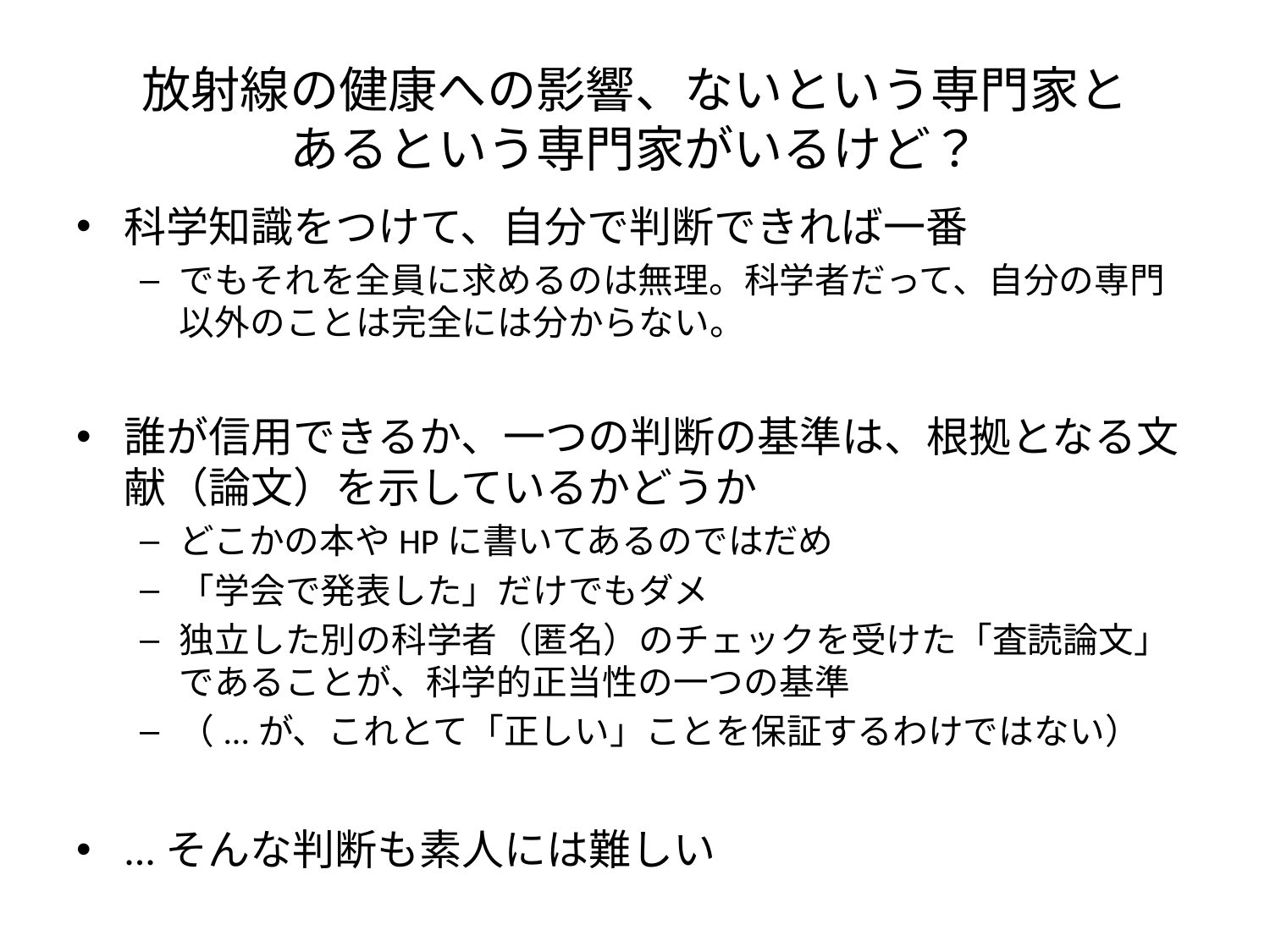

# 放射線の健康への影響、ないという専門家と あるという専門家がいるけど？
科学知識をつけて、自分で判断できれば一番
でもそれを全員に求めるのは無理。科学者だって、自分の専門以外のことは完全には分からない。

誰が信用できるか、一つの判断の基準は、根拠となる文献（論文）を示しているかどうか
どこかの本やHPに書いてあるのではだめ
「学会で発表した」だけでもダメ
独立した別の科学者（匿名）のチェックを受けた「査読論文」であることが、科学的正当性の一つの基準
（...が、これとて「正しい」ことを保証するわけではない）

...そんな判断も素人には難しい